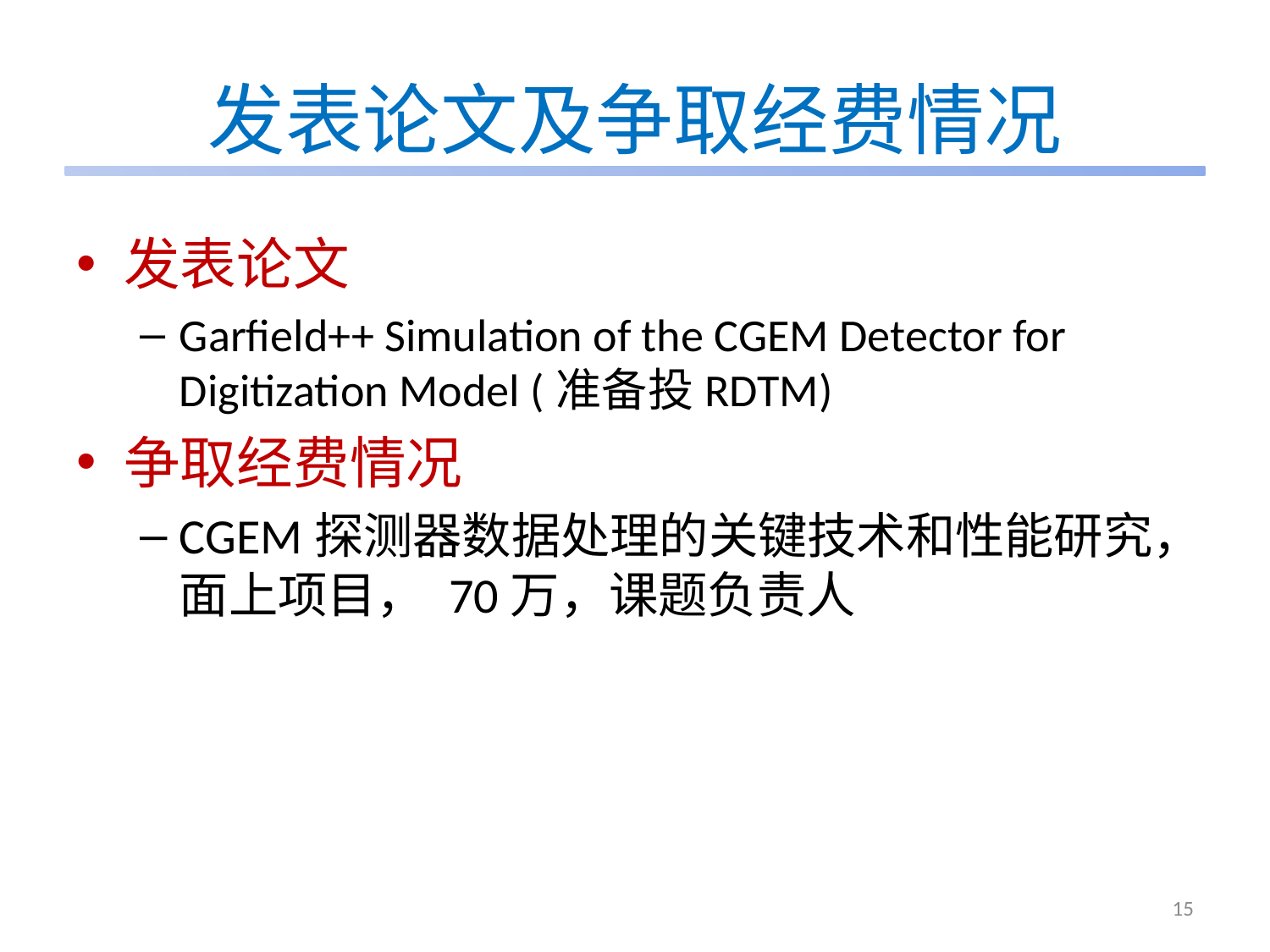

# 发表论文及争取经费情况
发表论文
Garfield++ Simulation of the CGEM Detector for Digitization Model (准备投RDTM)
争取经费情况
CGEM探测器数据处理的关键技术和性能研究，面上项目， 70万，课题负责人
15